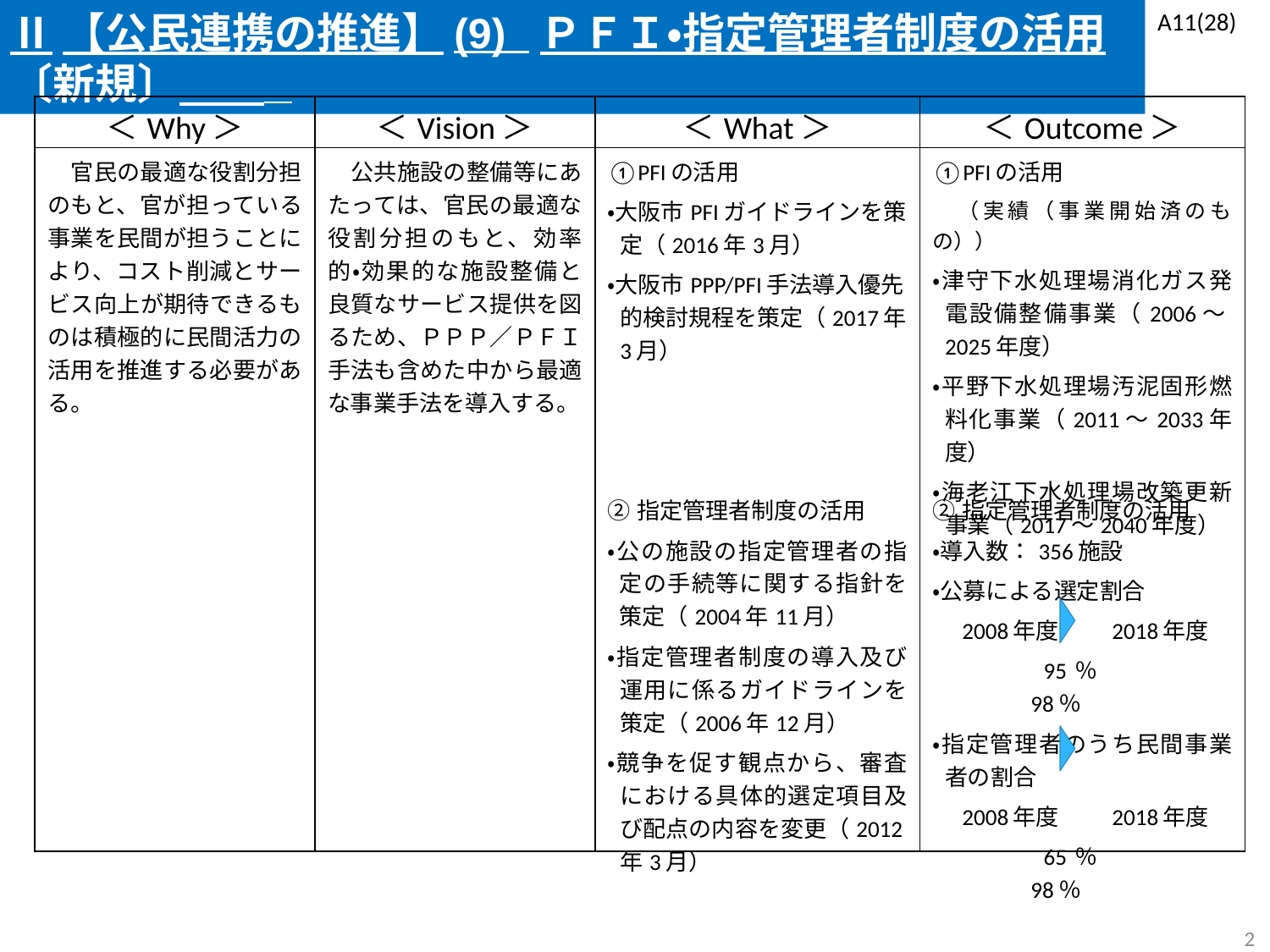

Ⅱ【公民連携の推進】(9)  ＰＦＩ・指定管理者制度の活用 〔新規〕
A11(28)
| ＜Why＞ | ＜Vision＞ | ＜What＞ | ＜Outcome＞ |
| --- | --- | --- | --- |
| 官民の最適な役割分担のもと、官が担っている事業を民間が担うことにより、コスト削減とサービス向上が期待できるものは積極的に民間活力の活用を推進する必要がある。 | 公共施設の整備等にあたっては、官民の最適な役割分担のもと、効率的・効果的な施設整備と良質なサービス提供を図るため、ＰＰＰ／ＰＦＩ手法も含めた中から最適な事業手法を導入する。 | ①PFIの活用 ・大阪市PFIガイドラインを策定（2016年3月） ・大阪市PPP/PFI手法導入優先的検討規程を策定（2017年3月） | ①PFIの活用 　（実績（事業開始済のもの）） ・津守下水処理場消化ガス発電設備整備事業（2006～2025年度） ・平野下水処理場汚泥固形燃料化事業（2011～2033年度） ・海老江下水処理場改築更新事業（2017～2040年度） |
|  |  | ②指定管理者制度の活用 ・公の施設の指定管理者の指定の手続等に関する指針を策定（2004年11月） ・指定管理者制度の導入及び運用に係るガイドラインを策定（2006年12月） ・競争を促す観点から、審査における具体的選定項目及び配点の内容を変更（2012年3月） | ②指定管理者制度の活用 ・導入数：356施設 ・公募による選定割合 　2008年度 　　2018年度 　　　　95％ 　　　　　98％ ・指定管理者のうち民間事業者の割合 　2008年度 　　2018年度 　　　　65％ 　　　　　98％ |

2